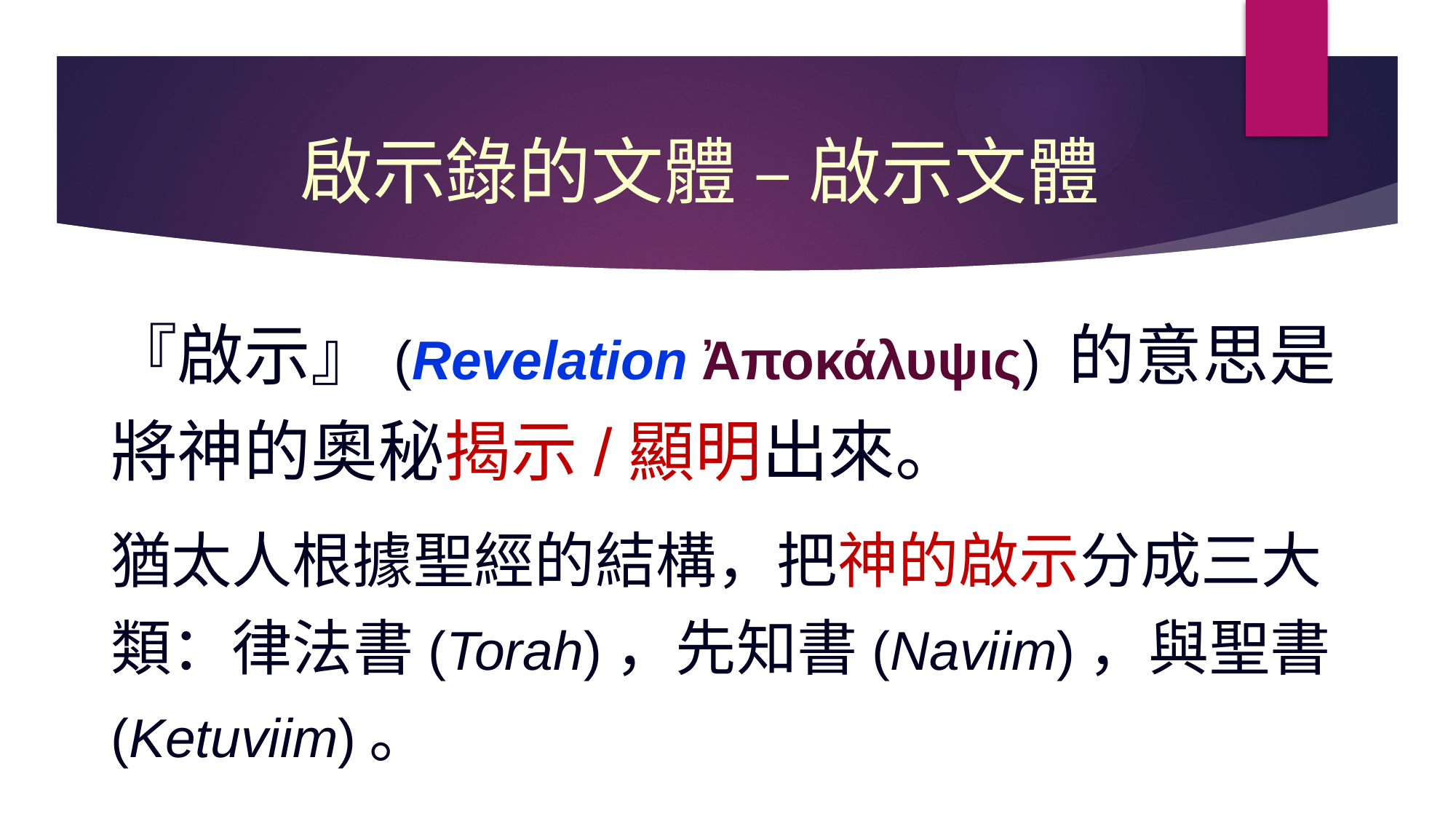

# 啟示錄的文體 – 啟示文體
『啟示』(Revelation Ἀποκάλυψις) 的意思是將神的奧秘揭示/顯明出來。
猶太人根據聖經的結構，把神的啟示分成三大類：律法書(Torah)，先知書(Naviim)，與聖書(Ketuviim)。